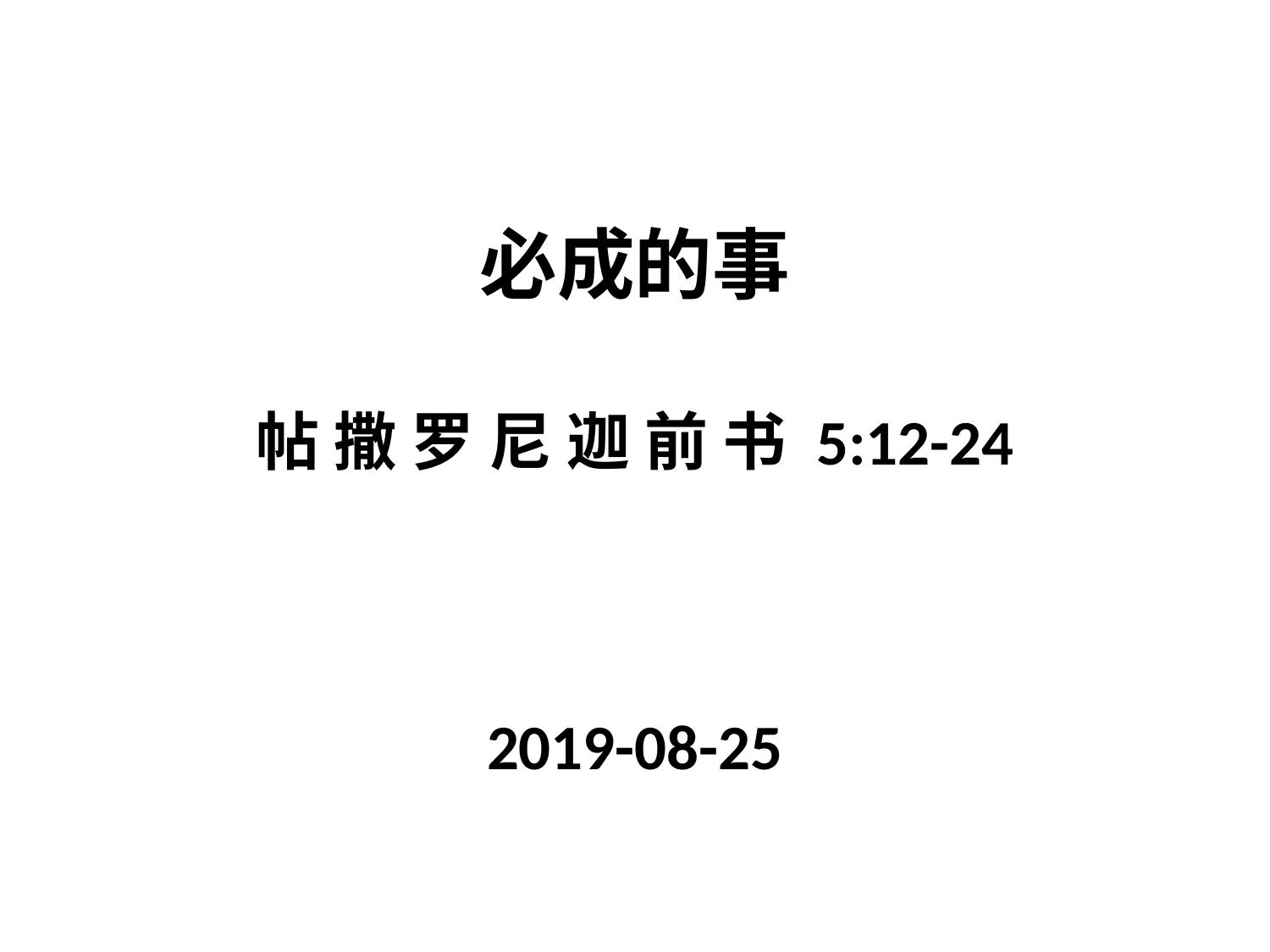

# 必成的事 帖 撒 罗 尼 迦 前 书 5:12-24 2019-08-25